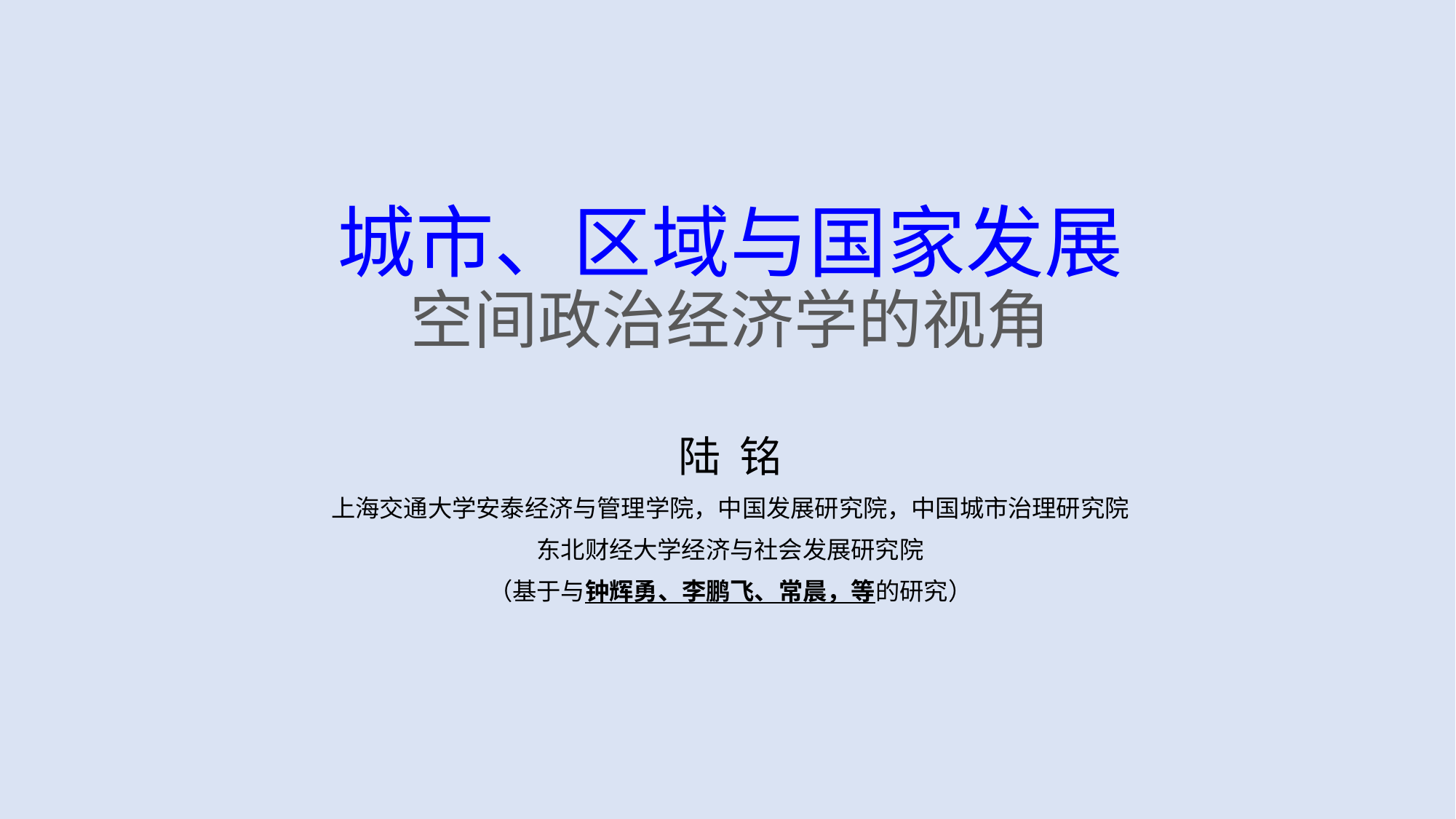

# 城市、区域与国家发展 空间政治经济学的视角
陆  铭
上海交通大学安泰经济与管理学院，中国发展研究院，中国城市治理研究院
东北财经大学经济与社会发展研究院
（基于与钟辉勇、李鹏飞、常晨，等的研究）